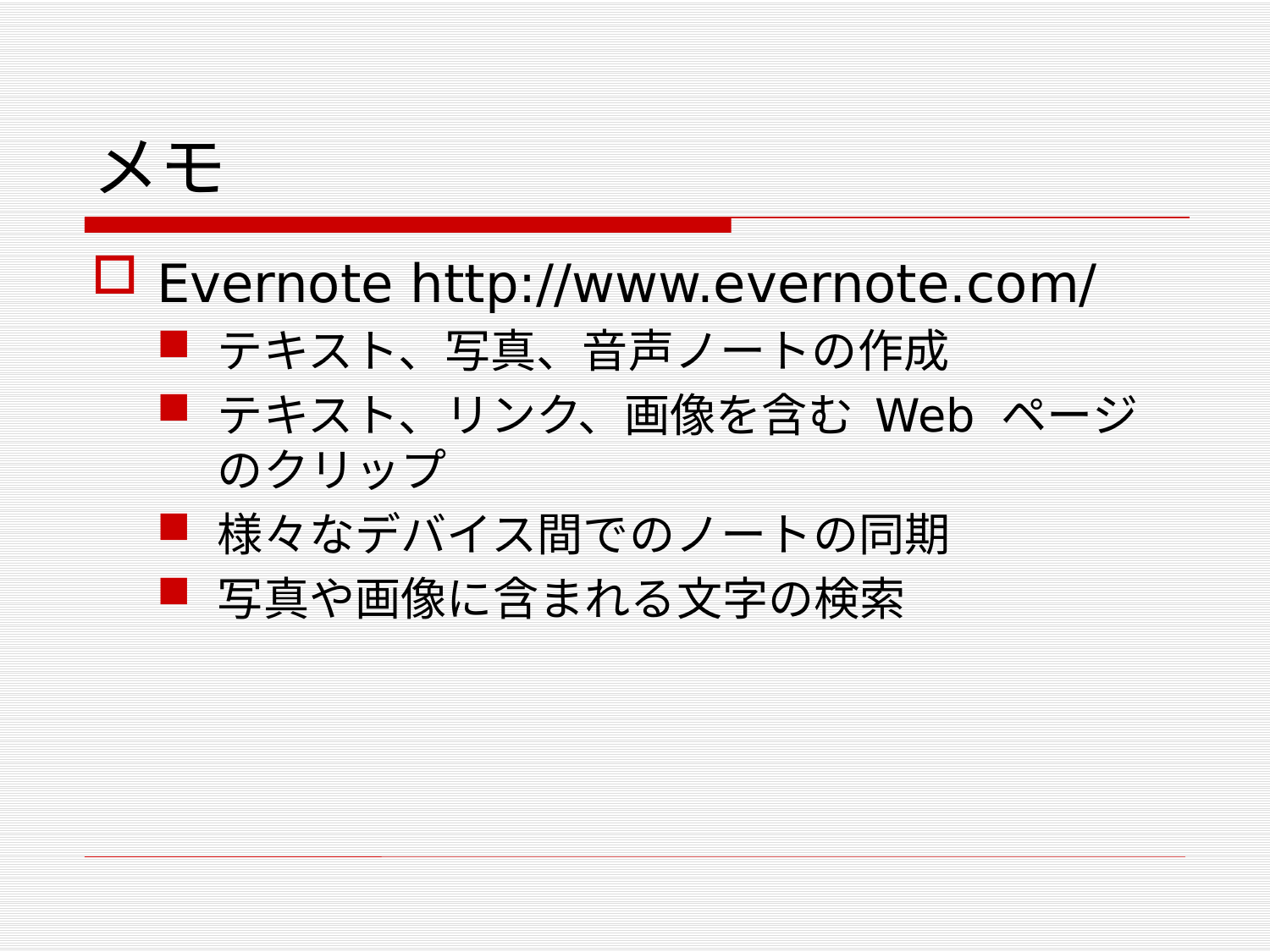

# メモ
Evernote http://www.evernote.com/
テキスト、写真、音声ノートの作成
テキスト、リンク、画像を含む Web ページのクリップ
様々なデバイス間でのノートの同期
写真や画像に含まれる文字の検索